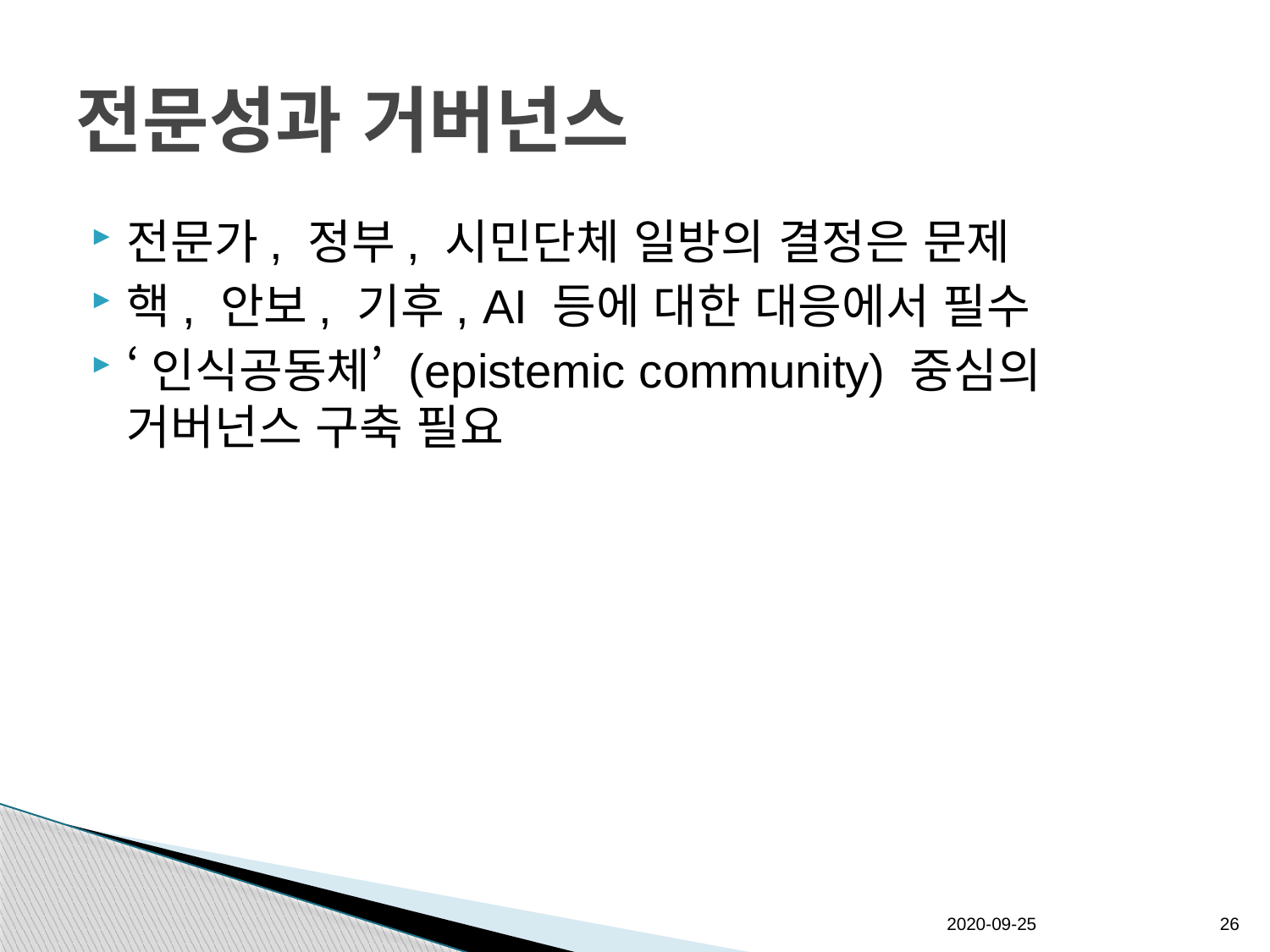

# 전문성과 거버넌스
전문가, 정부, 시민단체 일방의 결정은 문제
핵, 안보, 기후, AI 등에 대한 대응에서 필수
‘인식공동체’ (epistemic community) 중심의 거버넌스 구축 필요

2020-09-25
26